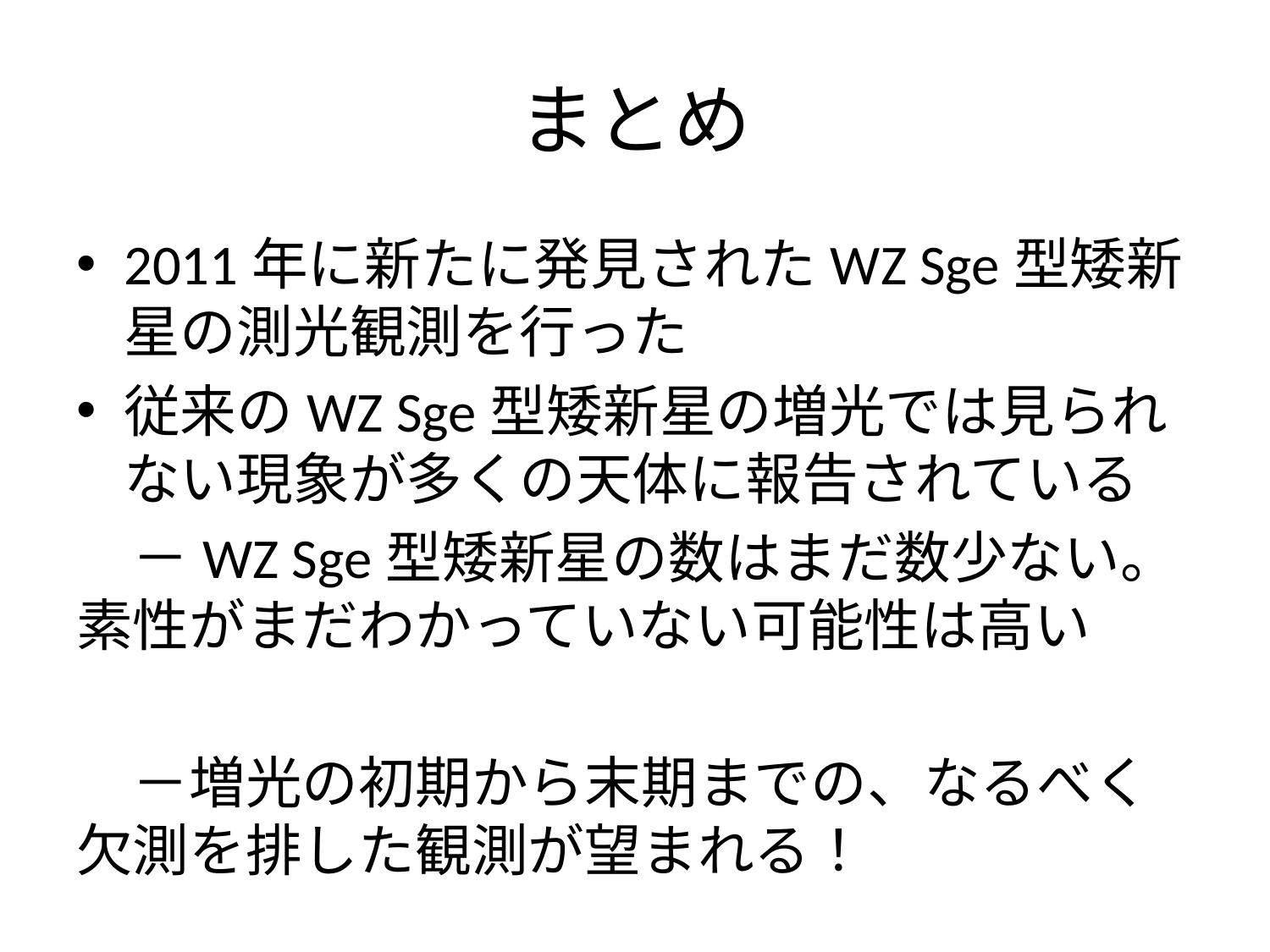

# まとめ
2011年に新たに発見されたWZ Sge型矮新星の測光観測を行った
従来のWZ Sge型矮新星の増光では見られない現象が多くの天体に報告されている
　－WZ Sge型矮新星の数はまだ数少ない。素性がまだわかっていない可能性は高い

　－増光の初期から末期までの、なるべく欠測を排した観測が望まれる！